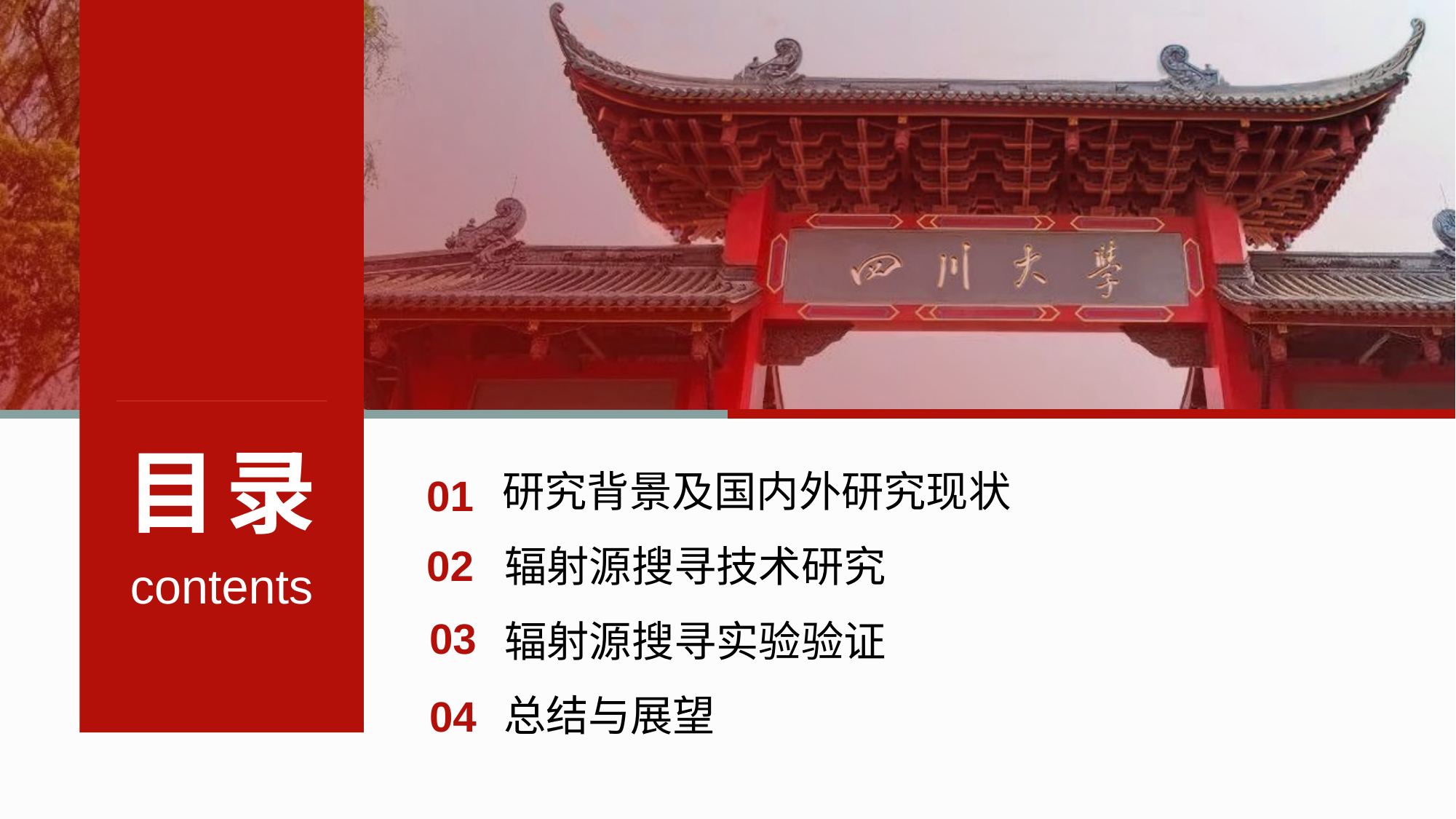

研究背景及国内外研究现状
01
02
辐射源搜寻技术研究
03
辐射源搜寻实验验证
总结与展望
04